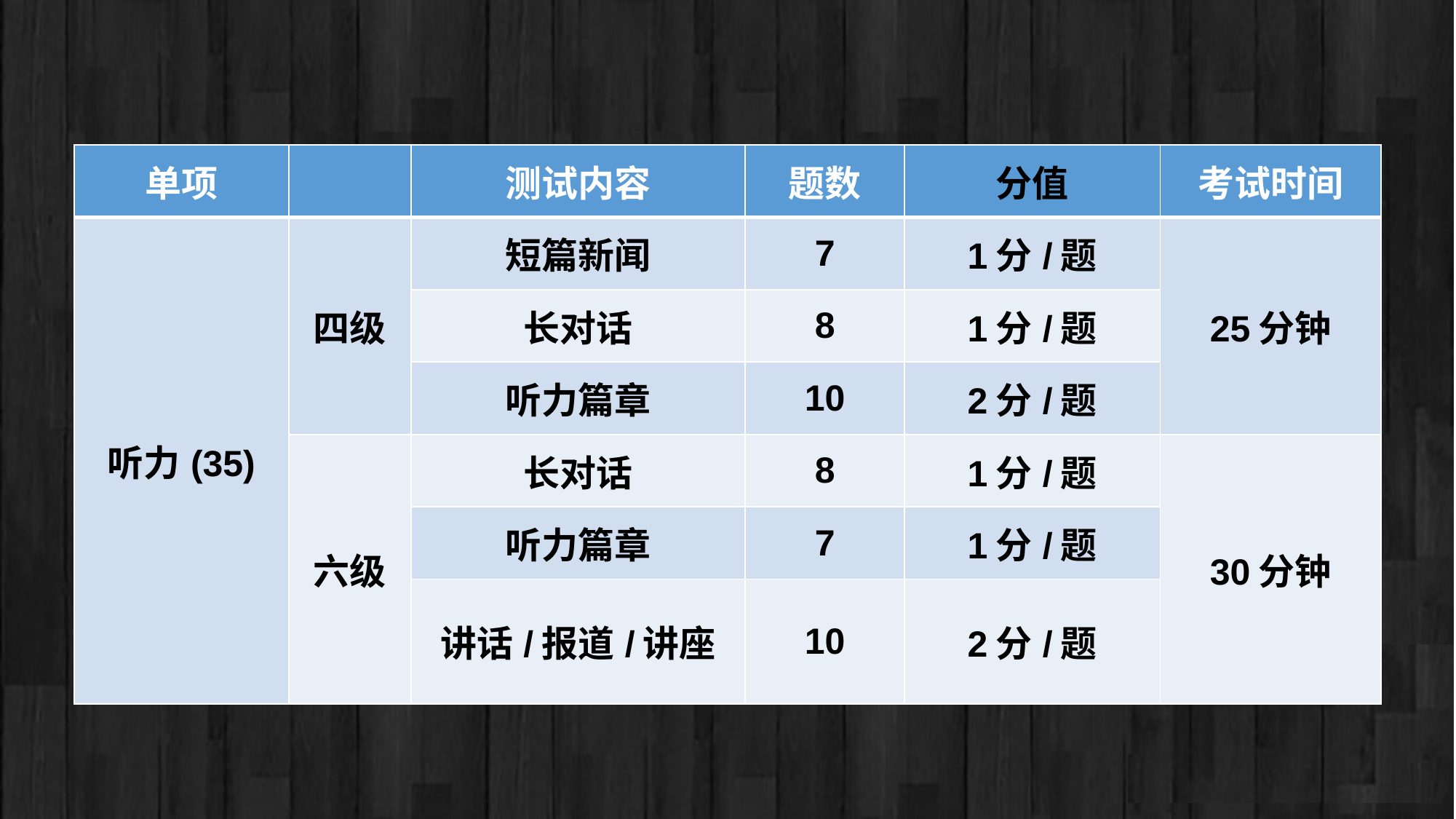

| 单项 |  | 测试内容 | 题数 | 分值 | 考试时间 |
| --- | --- | --- | --- | --- | --- |
| 听力(35) | 四级 | 短篇新闻 | 7 | 1分/题 | 25分钟 |
|  |  | 长对话 | 8 | 1分/题 |  |
|  |  | 听力篇章 | 10 | 2分/题 |  |
|  | 六级 | 长对话 | 8 | 1分/题 | 30分钟 |
|  |  | 听力篇章 | 7 | 1分/题 |  |
|  |  | 讲话/报道/讲座 | 10 | 2分/题 |  |